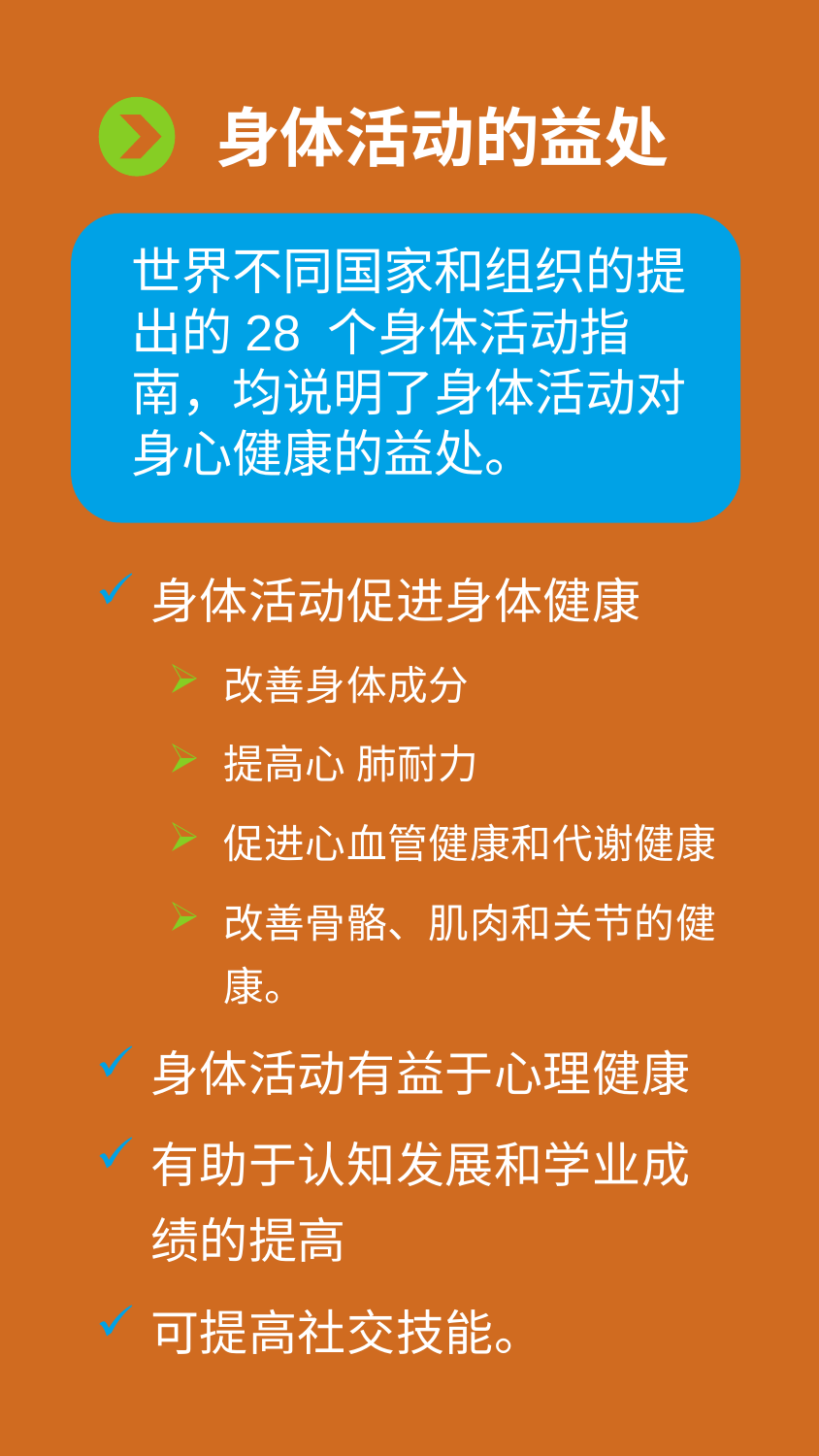

身体活动的益处

世界不同国家和组织的提出的28 个身体活动指南，均说明了身体活动对身心健康的益处。
身体活动促进身体健康
改善身体成分
提高心 肺耐力
促进心血管健康和代谢健康
改善骨骼、肌肉和关节的健康。
身体活动有益于心理健康
有助于认知发展和学业成 绩的提高
可提高社交技能。